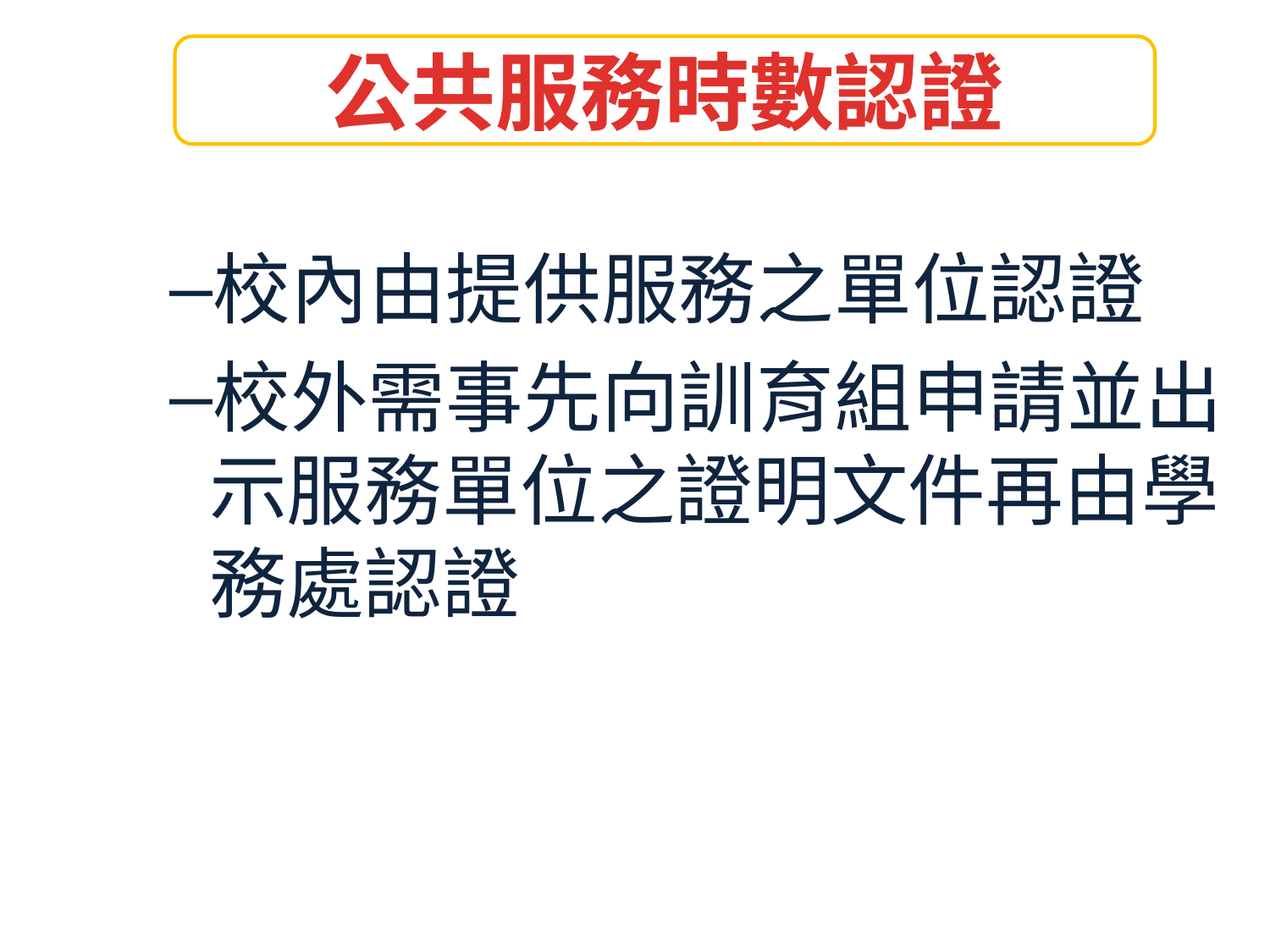

公共服務時數認證
校內由提供服務之單位認證
校外需事先向訓育組申請並出示服務單位之證明文件再由學務處認證